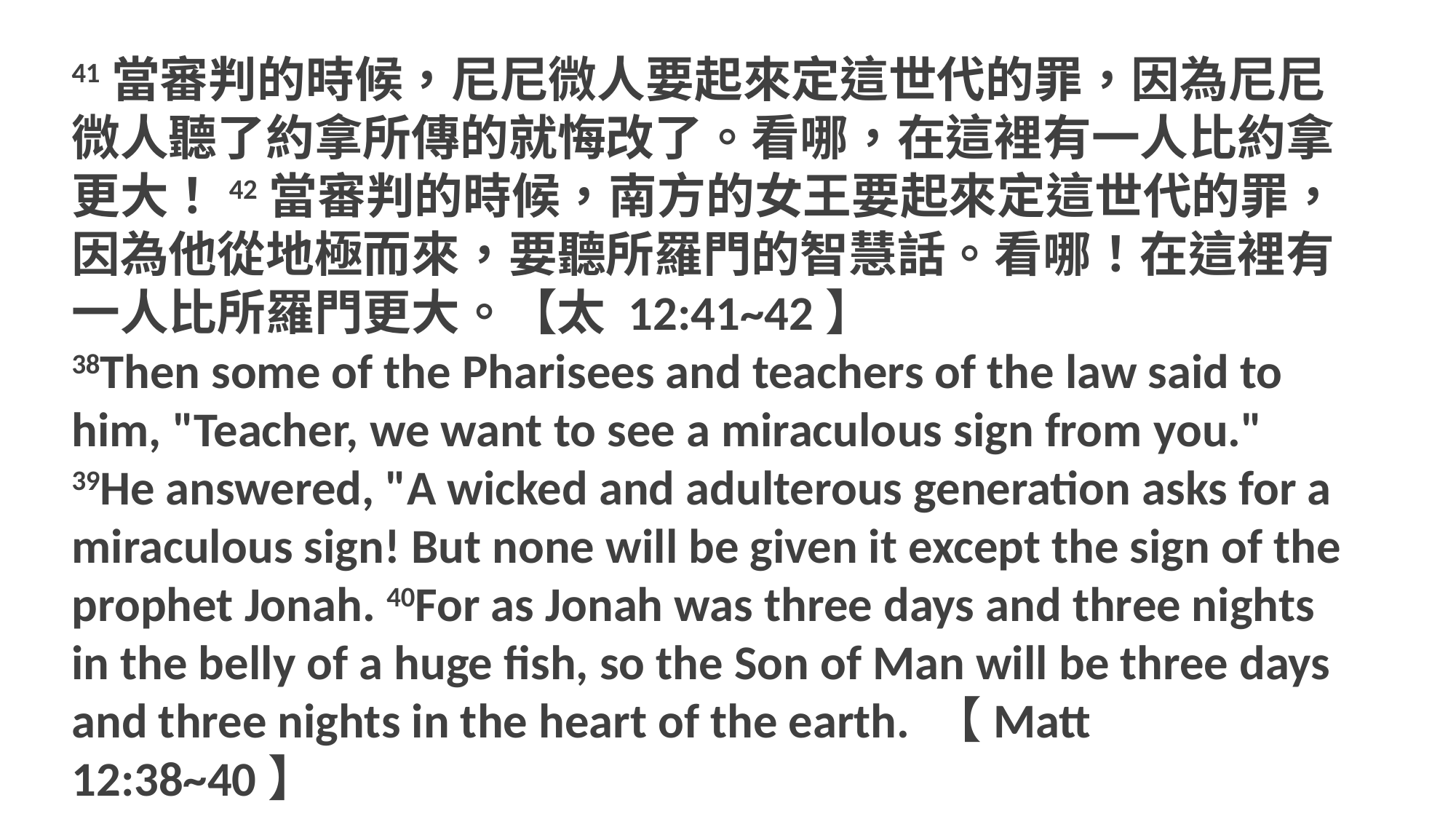

41當審判的時候，尼尼微人要起來定這世代的罪，因為尼尼微人聽了約拿所傳的就悔改了。看哪，在這裡有一人比約拿更大！42當審判的時候，南方的女王要起來定這世代的罪，因為他從地極而來，要聽所羅門的智慧話。看哪！在這裡有一人比所羅門更大。【太 12:41~42】
38Then some of the Pharisees and teachers of the law said to him, "Teacher, we want to see a miraculous sign from you." 39He answered, "A wicked and adulterous generation asks for a miraculous sign! But none will be given it except the sign of the prophet Jonah. 40For as Jonah was three days and three nights in the belly of a huge fish, so the Son of Man will be three days and three nights in the heart of the earth. 【Matt 12:38~40】